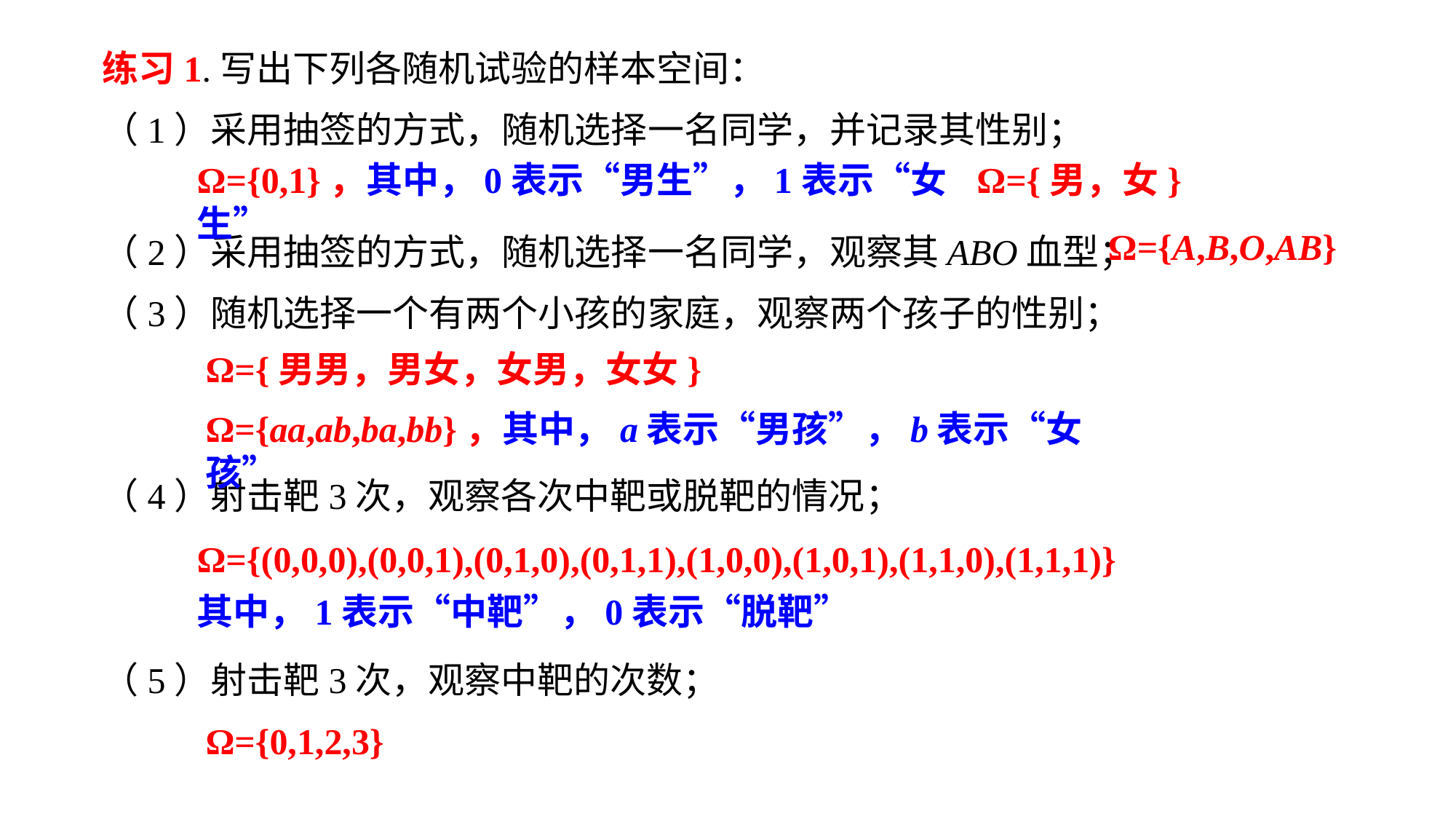

练习1.写出下列各随机试验的样本空间：
（1）采用抽签的方式，随机选择一名同学，并记录其性别；

（2）采用抽签的方式，随机选择一名同学，观察其ABO血型；
（3）随机选择一个有两个小孩的家庭，观察两个孩子的性别；

（4）射击靶3次，观察各次中靶或脱靶的情况；

（5）射击靶3次，观察中靶的次数；
Ω={0,1}，其中，0表示“男生”，1表示“女生”
Ω={男，女}
Ω={A,B,O,AB}
Ω={男男，男女，女男，女女}
Ω={aa,ab,ba,bb}，其中，a表示“男孩”，b表示“女孩”
Ω={(0,0,0),(0,0,1),(0,1,0),(0,1,1),(1,0,0),(1,0,1),(1,1,0),(1,1,1)}
其中，1表示“中靶”，0表示“脱靶”
Ω={0,1,2,3}